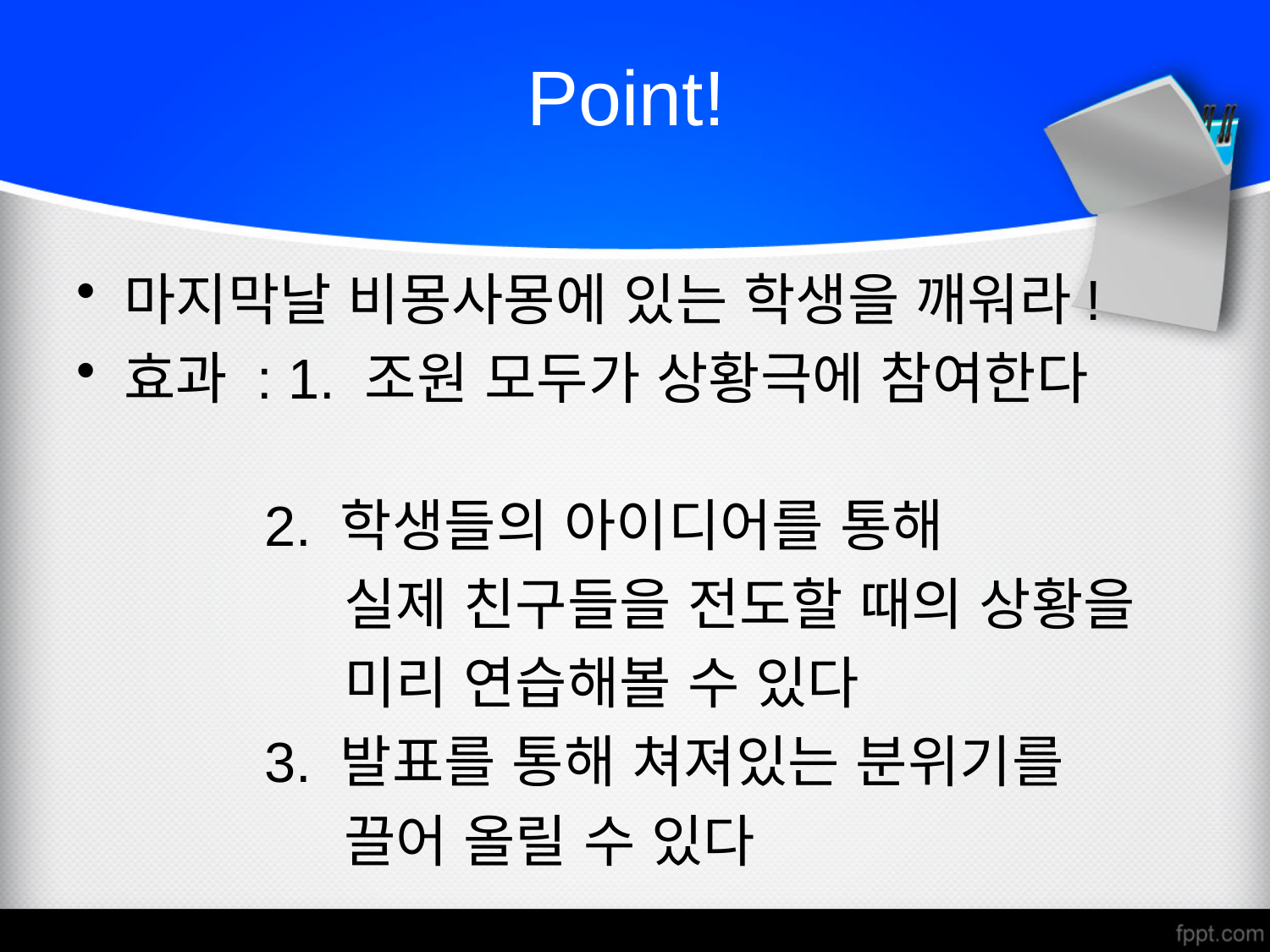

# Point!
마지막날 비몽사몽에 있는 학생을 깨워라!
효과 : 1. 조원 모두가 상황극에 참여한다
            2. 학생들의 아이디어를 통해
                실제 친구들을 전도할 때의 상황을
                미리 연습해볼 수 있다
            3. 발표를 통해 쳐져있는 분위기를
                끌어 올릴 수 있다